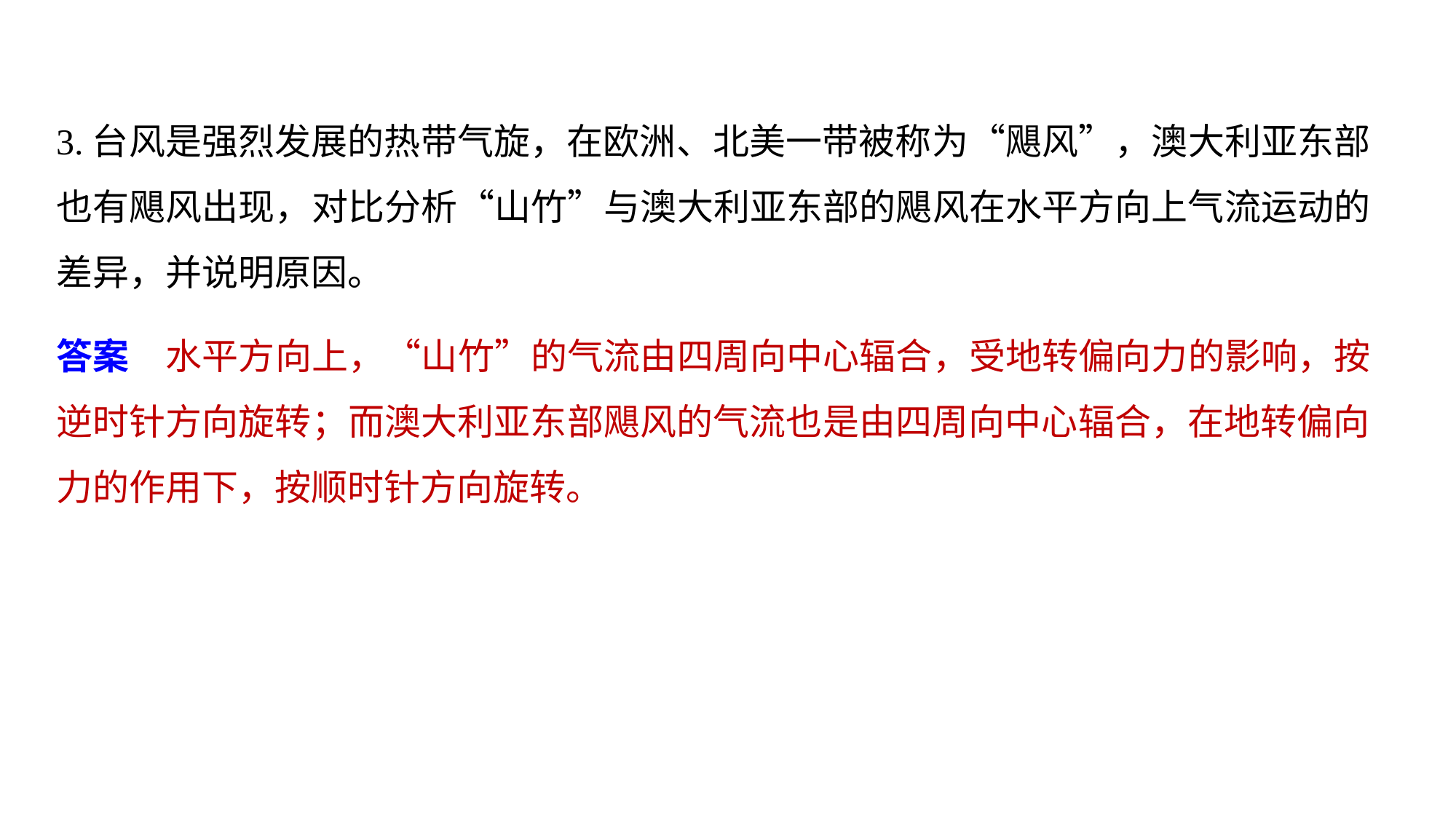

3.台风是强烈发展的热带气旋，在欧洲、北美一带被称为“飓风”，澳大利亚东部也有飓风出现，对比分析“山竹”与澳大利亚东部的飓风在水平方向上气流运动的差异，并说明原因。
答案　水平方向上，“山竹”的气流由四周向中心辐合，受地转偏向力的影响，按逆时针方向旋转；而澳大利亚东部飓风的气流也是由四周向中心辐合，在地转偏向力的作用下，按顺时针方向旋转。